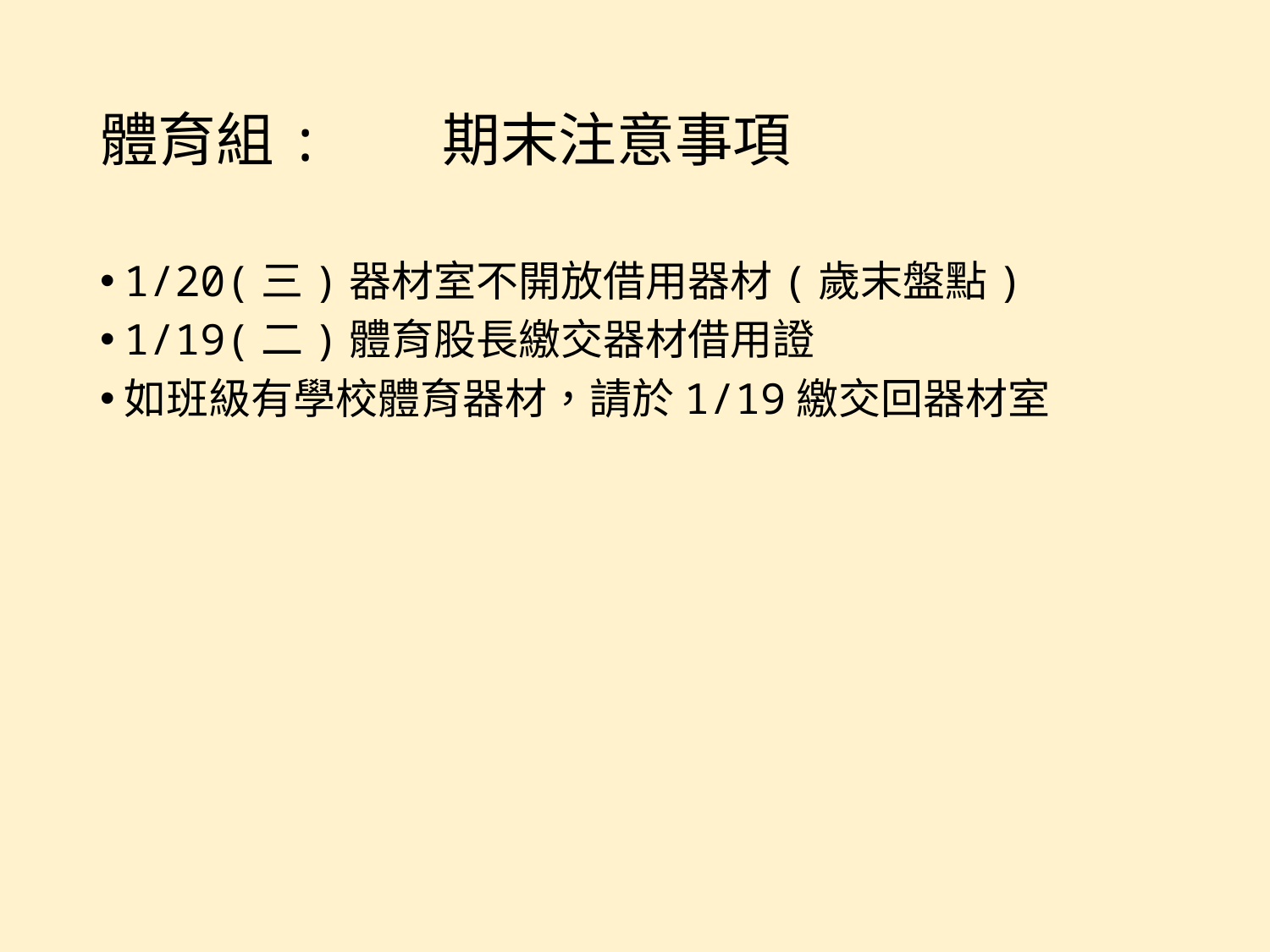

# 體育組:   期末注意事項
1/20(三)器材室不開放借用器材(歲末盤點)
1/19(二)體育股長繳交器材借用證
如班級有學校體育器材，請於1/19繳交回器材室